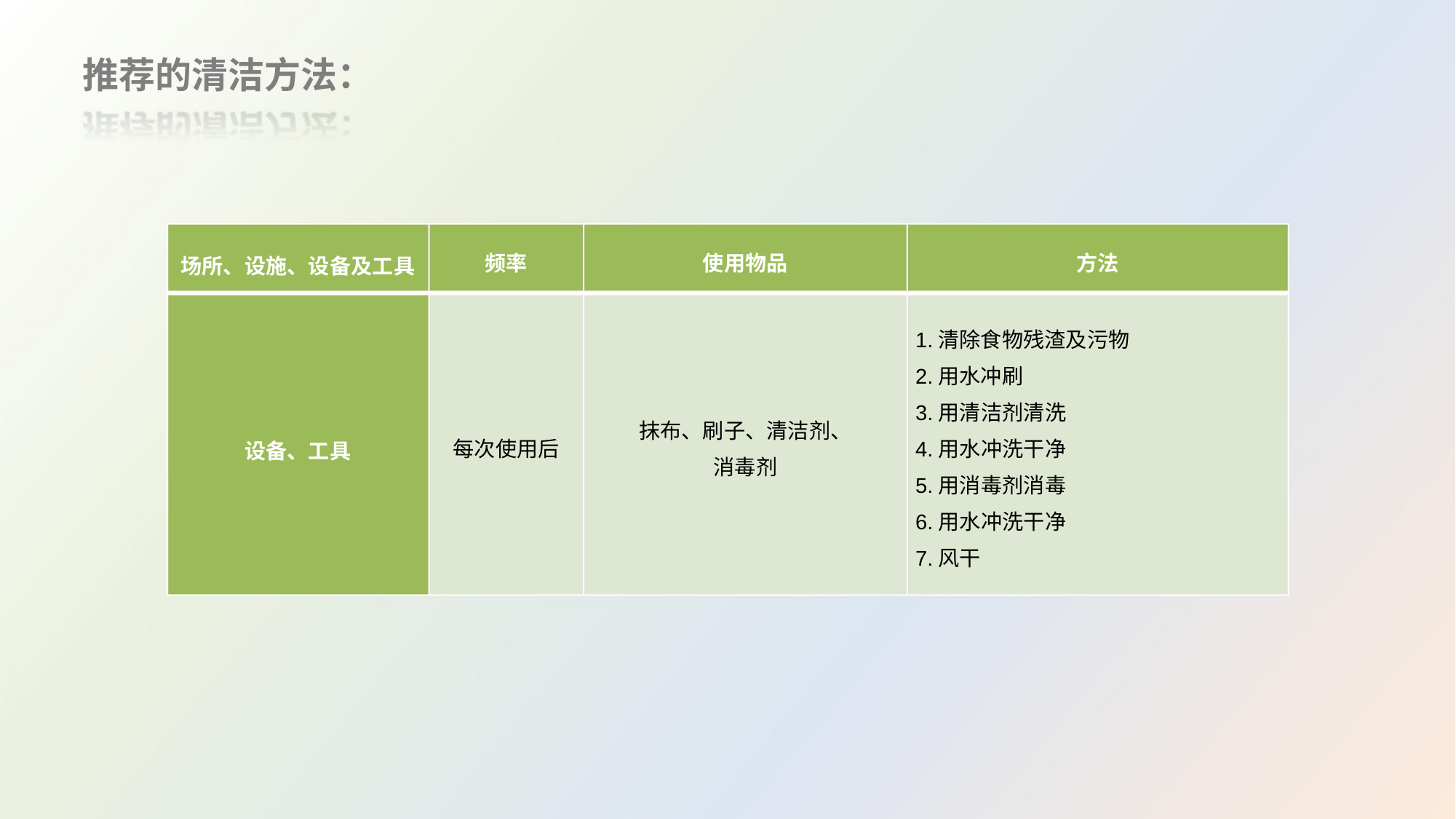

推荐的清洁方法：
场所、设施、设备及工具
设备、工具
频率
使用物品
方法
1.清除食物残渣及污物
2.用水冲刷
3.用清洁剂清洗
4.用水冲洗干净
5.用消毒剂消毒
6.用水冲洗干净
7.风干
抹布、刷子、清洁剂、
消毒剂
每次使用后